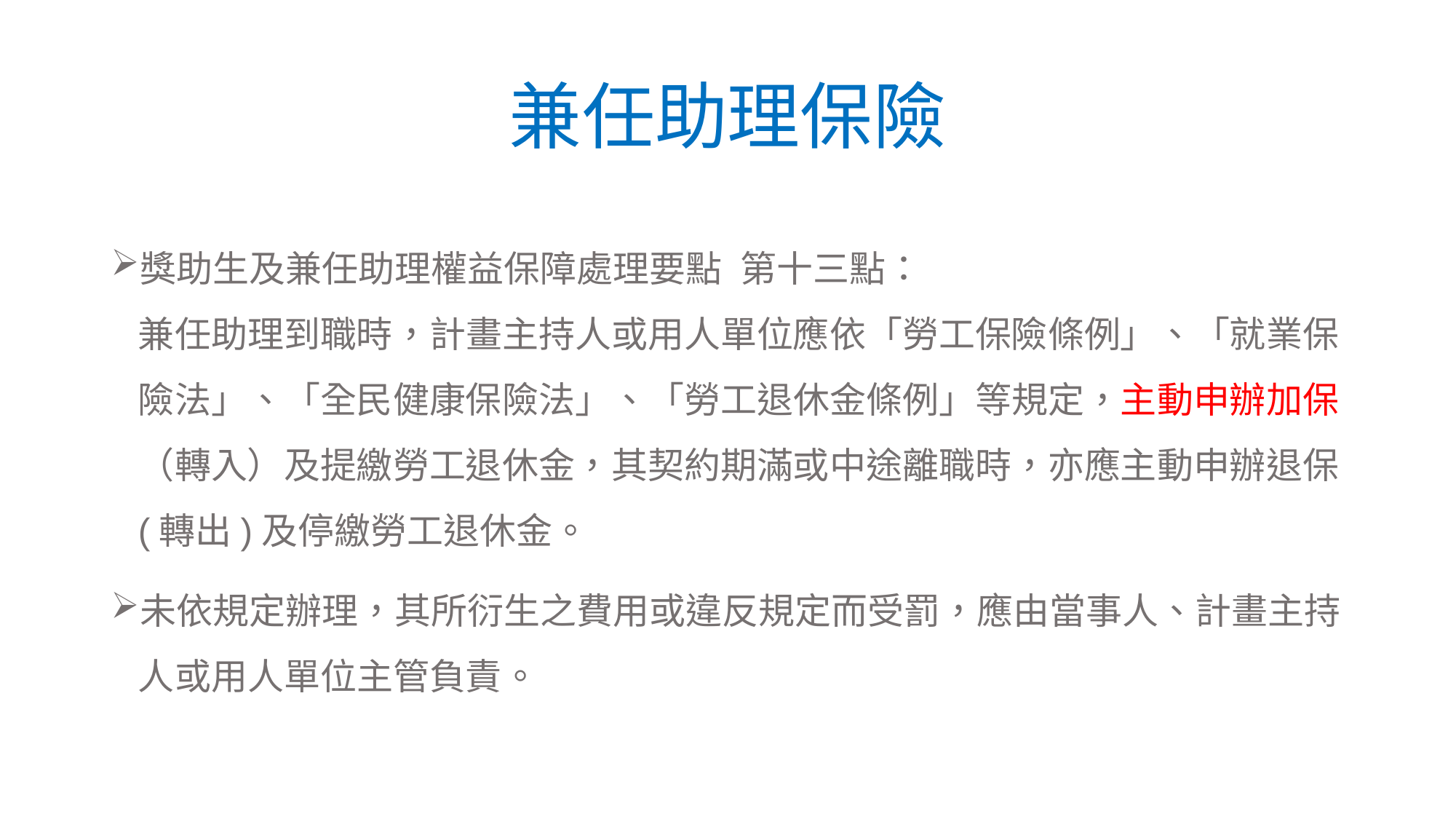

# 兼任助理保險
獎助生及兼任助理權益保障處理要點 第十三點：
兼任助理到職時，計畫主持人或用人單位應依「勞工保險條例」、「就業保險法」、「全民健康保險法」、「勞工退休金條例」等規定，主動申辦加保（轉入）及提繳勞工退休金，其契約期滿或中途離職時，亦應主動申辦退保(轉出)及停繳勞工退休金。
未依規定辦理，其所衍生之費用或違反規定而受罰，應由當事人、計畫主持人或用人單位主管負責。